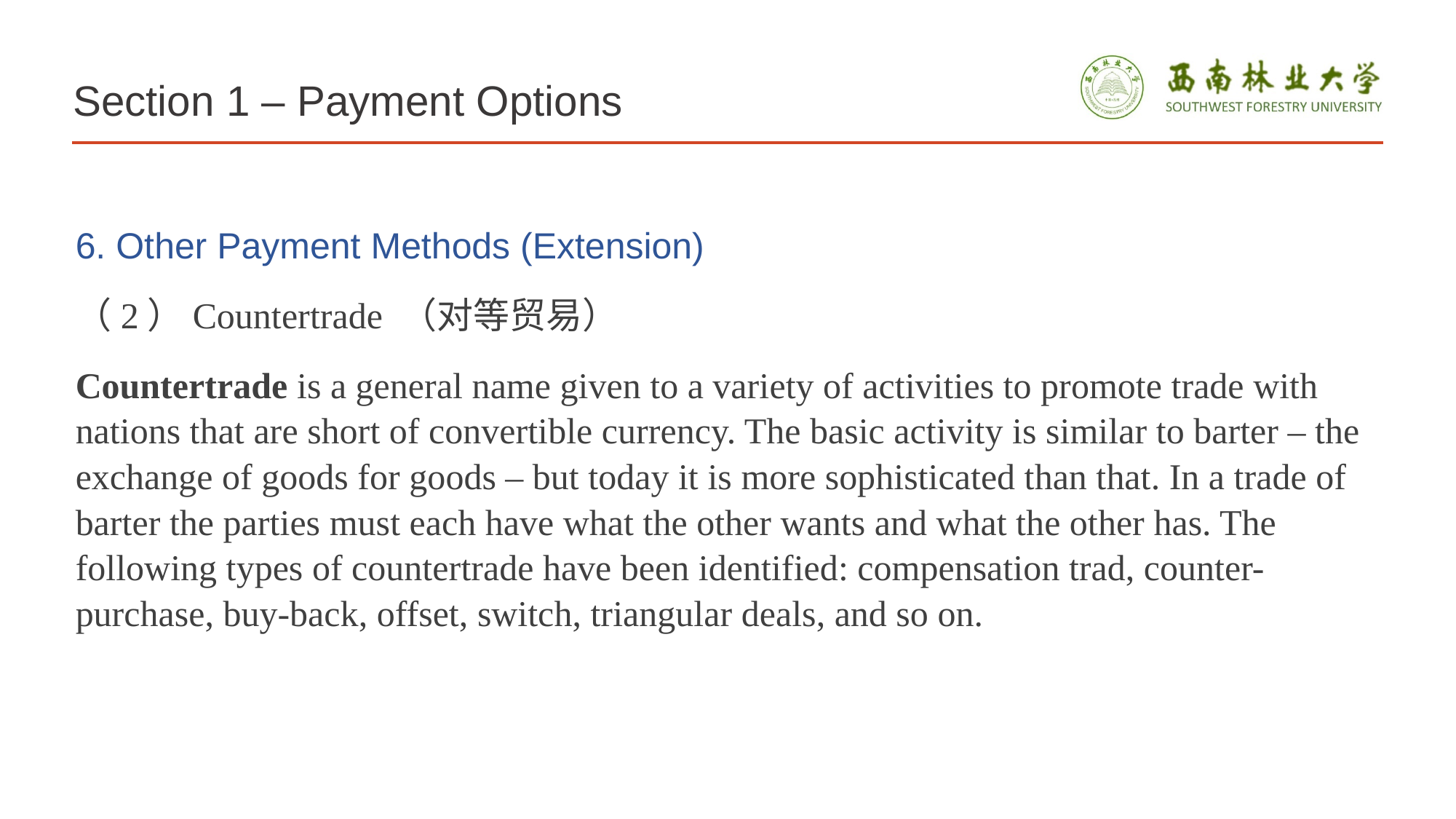

# Section 1 – Payment Options

6. Other Payment Methods (Extension)
（2）Countertrade （对等贸易）
Countertrade is a general name given to a variety of activities to promote trade with nations that are short of convertible currency. The basic activity is similar to barter – the exchange of goods for goods – but today it is more sophisticated than that. In a trade of barter the parties must each have what the other wants and what the other has. The following types of countertrade have been identified: compensation trad, counter-purchase, buy-back, offset, switch, triangular deals, and so on.